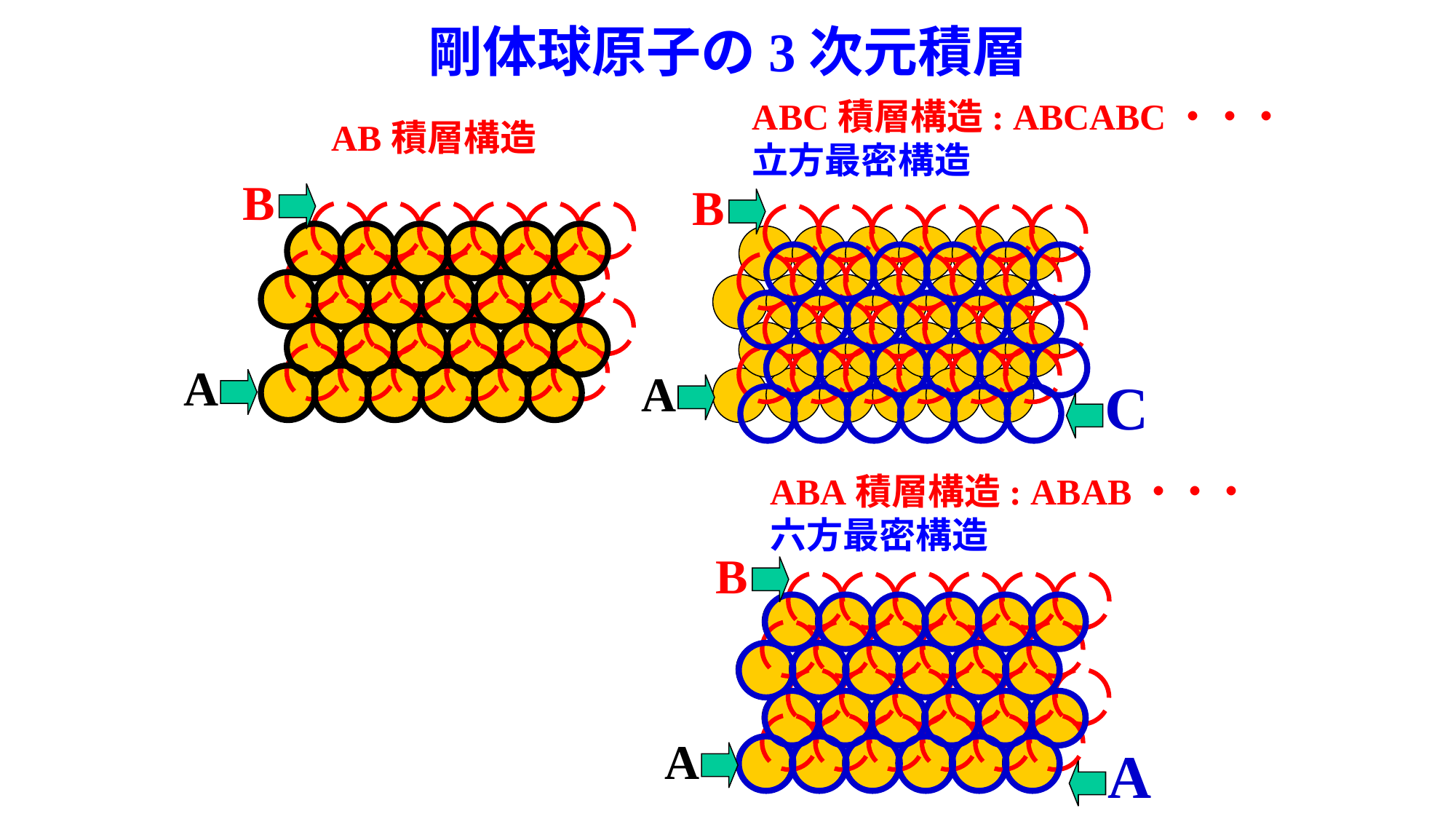

# 剛体球原子の3次元積層
ABC積層構造: ABCABC・・・
立方最密構造
AB積層構造
B
B

A
A
C

ABA積層構造: ABAB・・・
六方最密構造
B

A
A